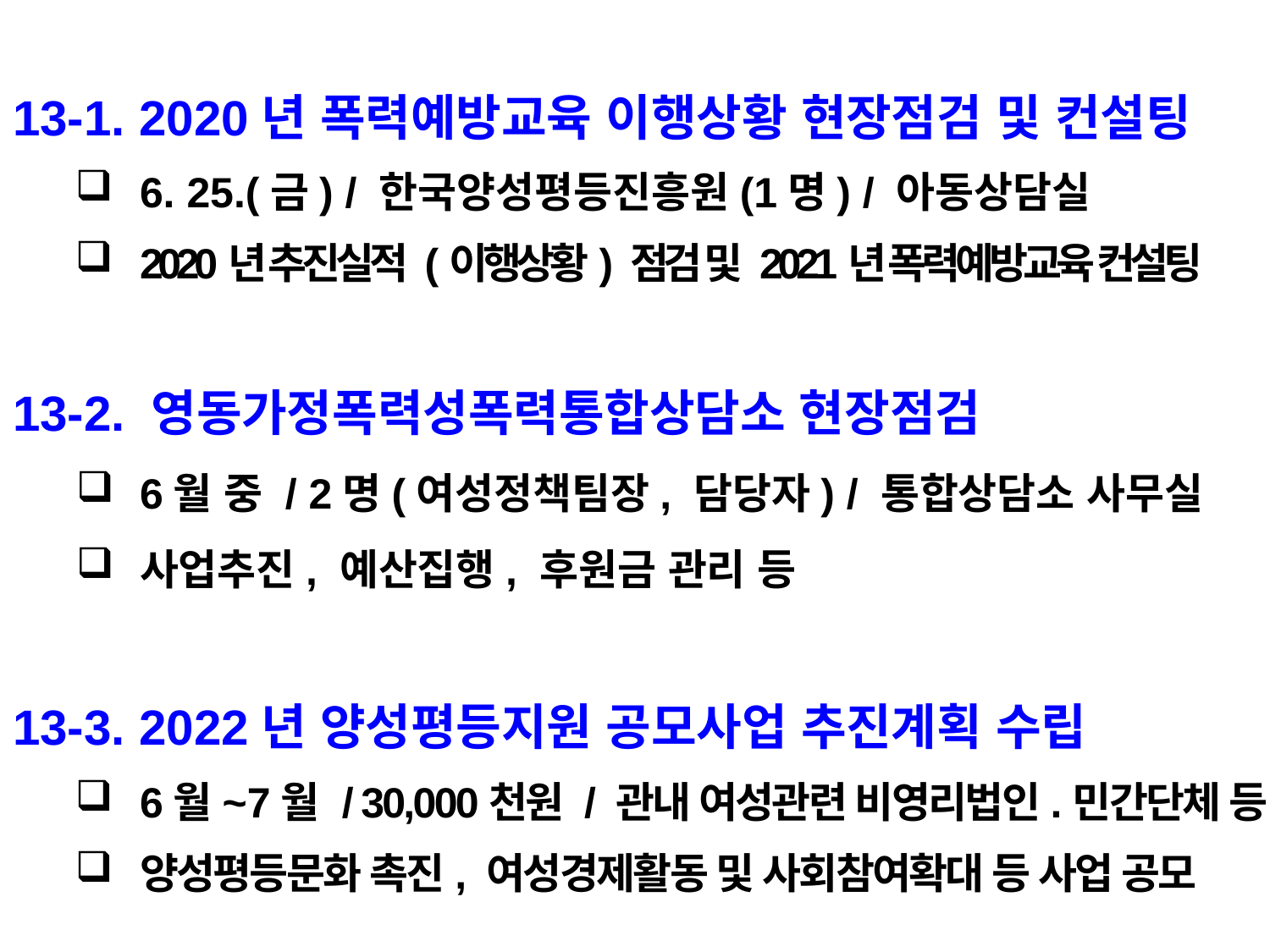

13-1. 2020년 폭력예방교육 이행상황 현장점검 및 컨설팅
6. 25.(금) / 한국양성평등진흥원(1명) / 아동상담실
2020년 추진실적 (이행상황) 점검 및 2021년 폭력예방교육 컨설팅
13-2. 영동가정폭력성폭력통합상담소 현장점검
6월 중 / 2명(여성정책팀장, 담당자) / 통합상담소 사무실
사업추진, 예산집행, 후원금 관리 등

13-3. 2022년 양성평등지원 공모사업 추진계획 수립
6월~7월 / 30,000천원 / 관내 여성관련 비영리법인.민간단체 등
양성평등문화 촉진, 여성경제활동 및 사회참여확대 등 사업 공모